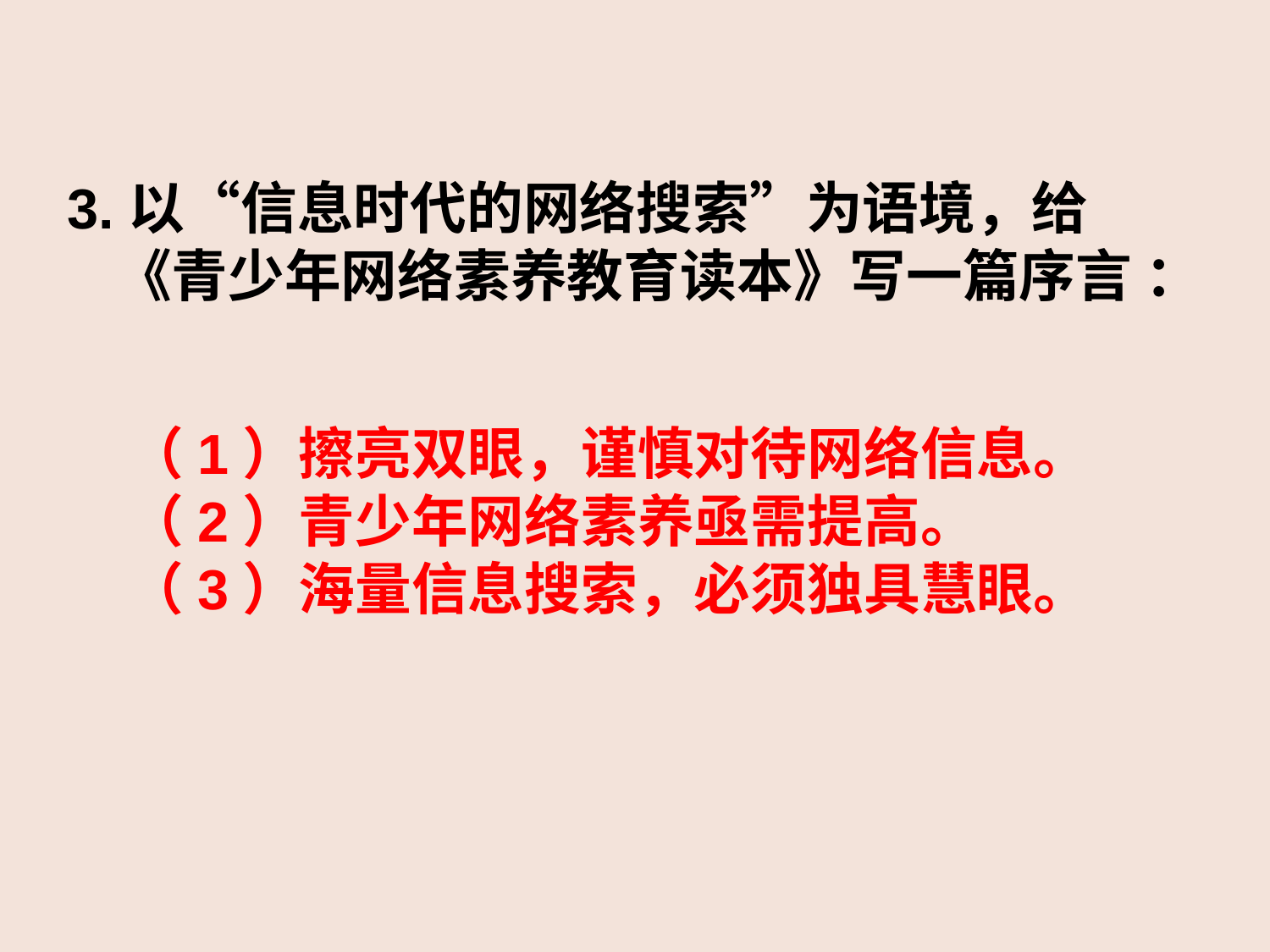

3.以“信息时代的网络搜索”为语境，给《青少年网络素养教育读本》写一篇序言 ：

（1）擦亮双眼，谨慎对待网络信息。
（2）青少年网络素养亟需提高。
（3）海量信息搜索，必须独具慧眼。